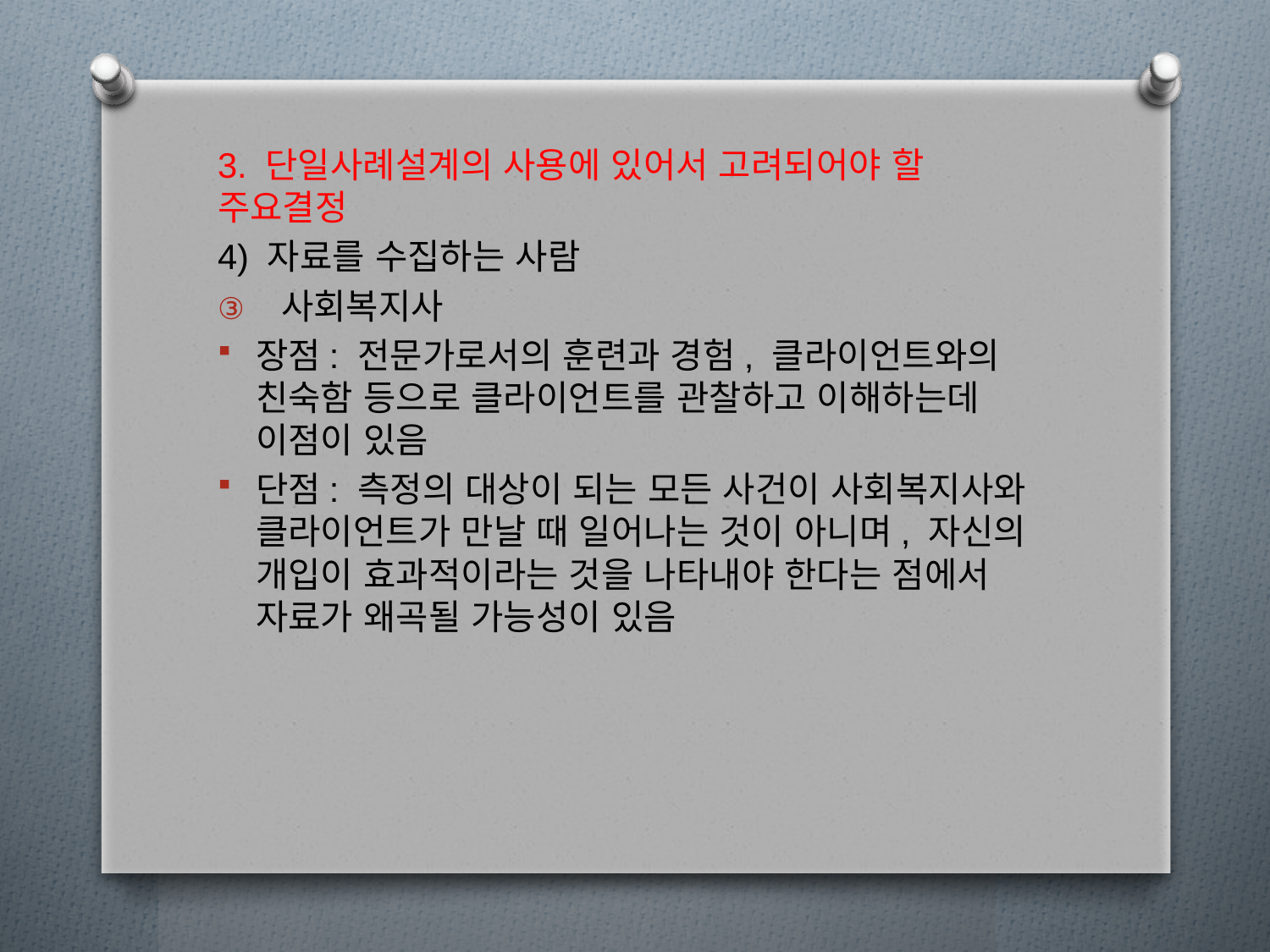

3. 단일사례설계의 사용에 있어서 고려되어야 할 주요결정
4) 자료를 수집하는 사람
사회복지사
장점: 전문가로서의 훈련과 경험, 클라이언트와의 친숙함 등으로 클라이언트를 관찰하고 이해하는데 이점이 있음
단점: 측정의 대상이 되는 모든 사건이 사회복지사와 클라이언트가 만날 때 일어나는 것이 아니며, 자신의 개입이 효과적이라는 것을 나타내야 한다는 점에서 자료가 왜곡될 가능성이 있음